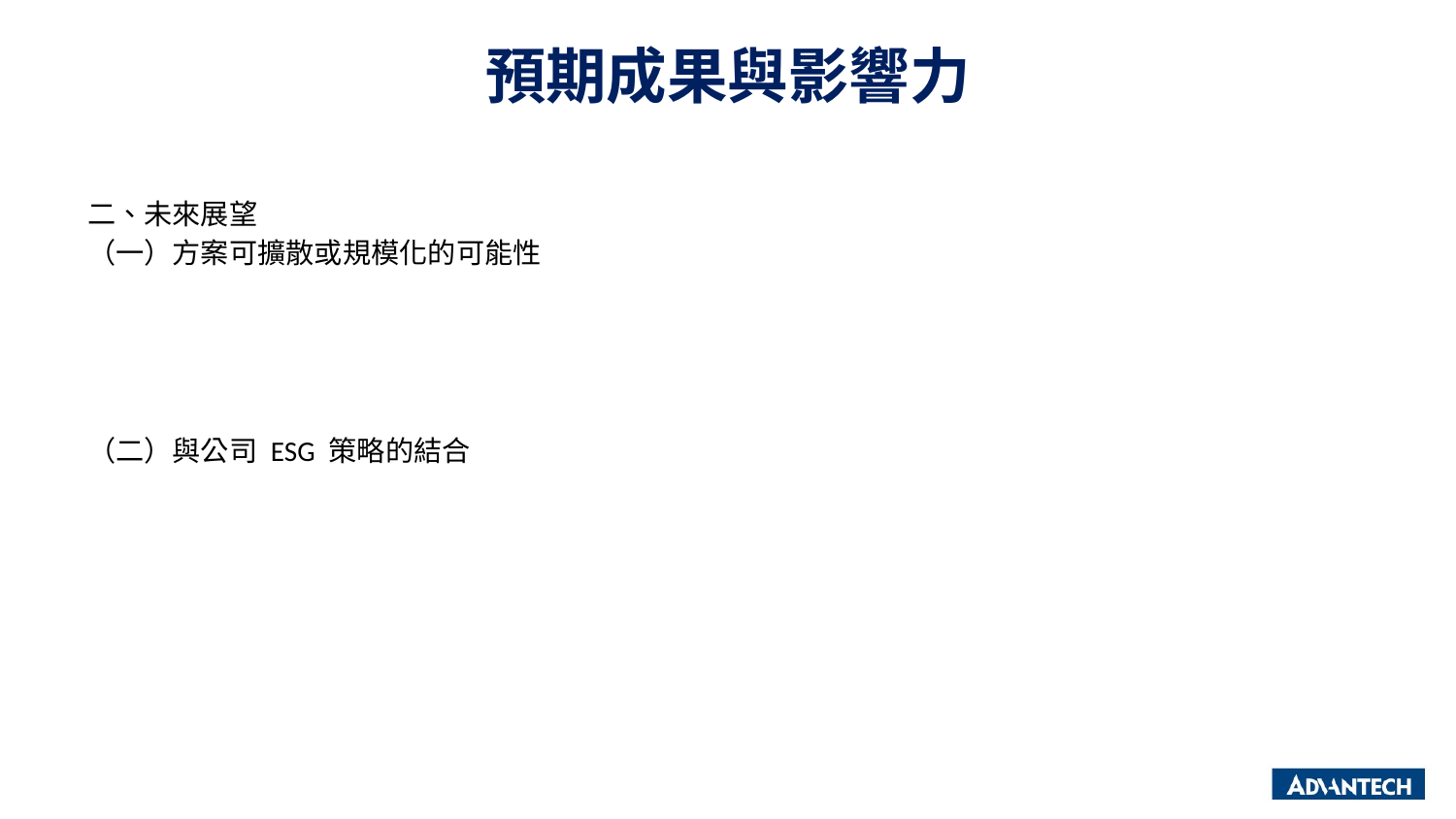

# 預期成果與影響力

二、未來展望
（一）方案可擴散或規模化的可能性

（二）與公司 ESG 策略的結合